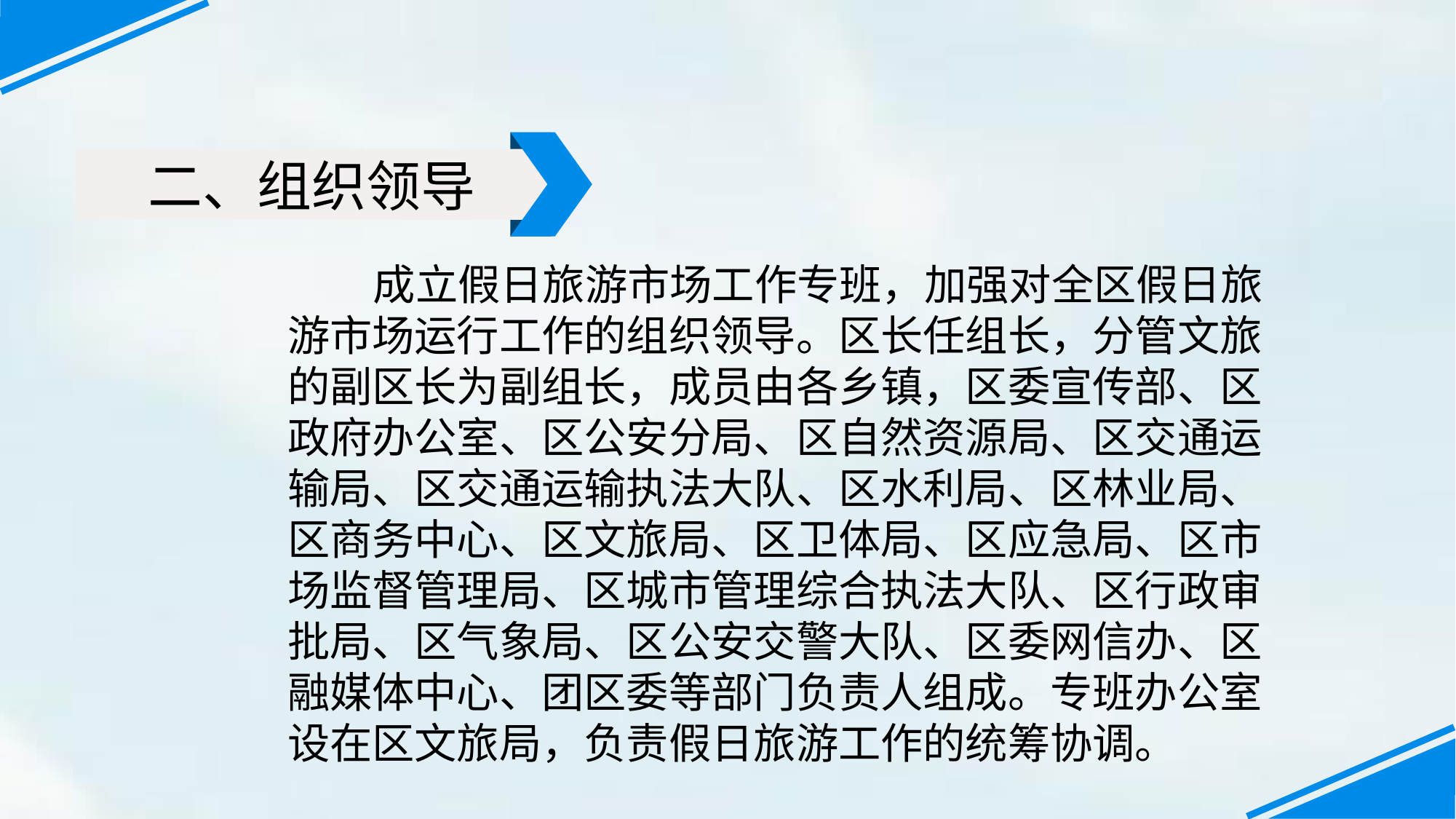

二、组织领导
        成立假日旅游市场工作专班，加强对全区假日旅游市场运行工作的组织领导。区长任组长，分管文旅的副区长为副组长，成员由各乡镇，区委宣传部、区政府办公室、区公安分局、区自然资源局、区交通运输局、区交通运输执法大队、区水利局、区林业局、区商务中心、区文旅局、区卫体局、区应急局、区市场监督管理局、区城市管理综合执法大队、区行政审批局、区气象局、区公安交警大队、区委网信办、区融媒体中心、团区委等部门负责人组成。专班办公室设在区文旅局，负责假日旅游工作的统筹协调。